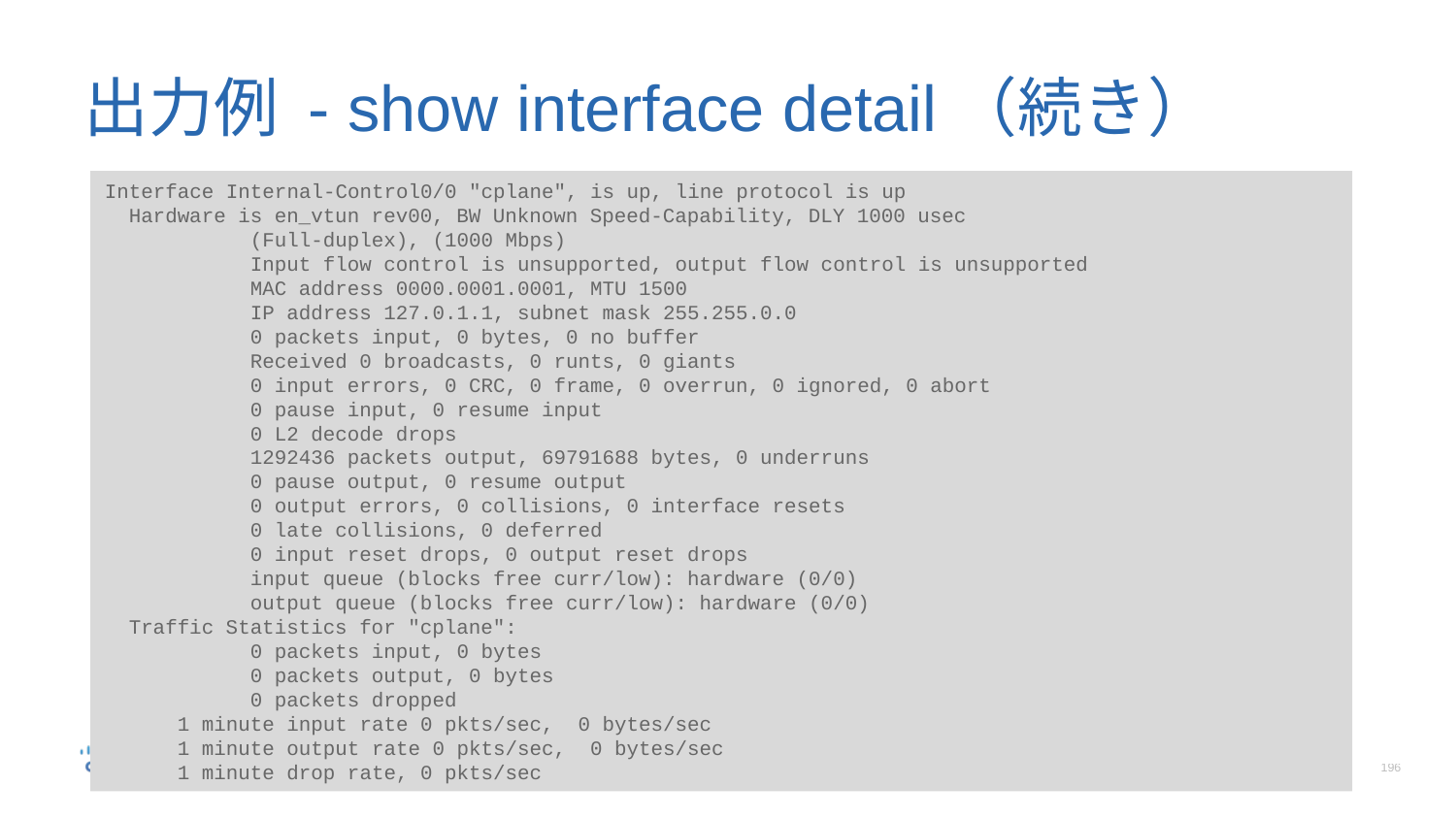

# 出力例 - show interface detail（続き）
Interface Internal-Control0/0 "cplane", is up, line protocol is up
  Hardware is en_vtun rev00, BW Unknown Speed-Capability, DLY 1000 usec
	(Full-duplex), (1000 Mbps)
	Input flow control is unsupported, output flow control is unsupported
	MAC address 0000.0001.0001, MTU 1500
	IP address 127.0.1.1, subnet mask 255.255.0.0
	0 packets input, 0 bytes, 0 no buffer
	Received 0 broadcasts, 0 runts, 0 giants
	0 input errors, 0 CRC, 0 frame, 0 overrun, 0 ignored, 0 abort
	0 pause input, 0 resume input
	0 L2 decode drops
	1292436 packets output, 69791688 bytes, 0 underruns
	0 pause output, 0 resume output
	0 output errors, 0 collisions, 0 interface resets
	0 late collisions, 0 deferred
	0 input reset drops, 0 output reset drops
	input queue (blocks free curr/low): hardware (0/0)
	output queue (blocks free curr/low): hardware (0/0)
  Traffic Statistics for "cplane":
	0 packets input, 0 bytes
	0 packets output, 0 bytes
	0 packets dropped
      1 minute input rate 0 pkts/sec,  0 bytes/sec
      1 minute output rate 0 pkts/sec,  0 bytes/sec
      1 minute drop rate, 0 pkts/sec